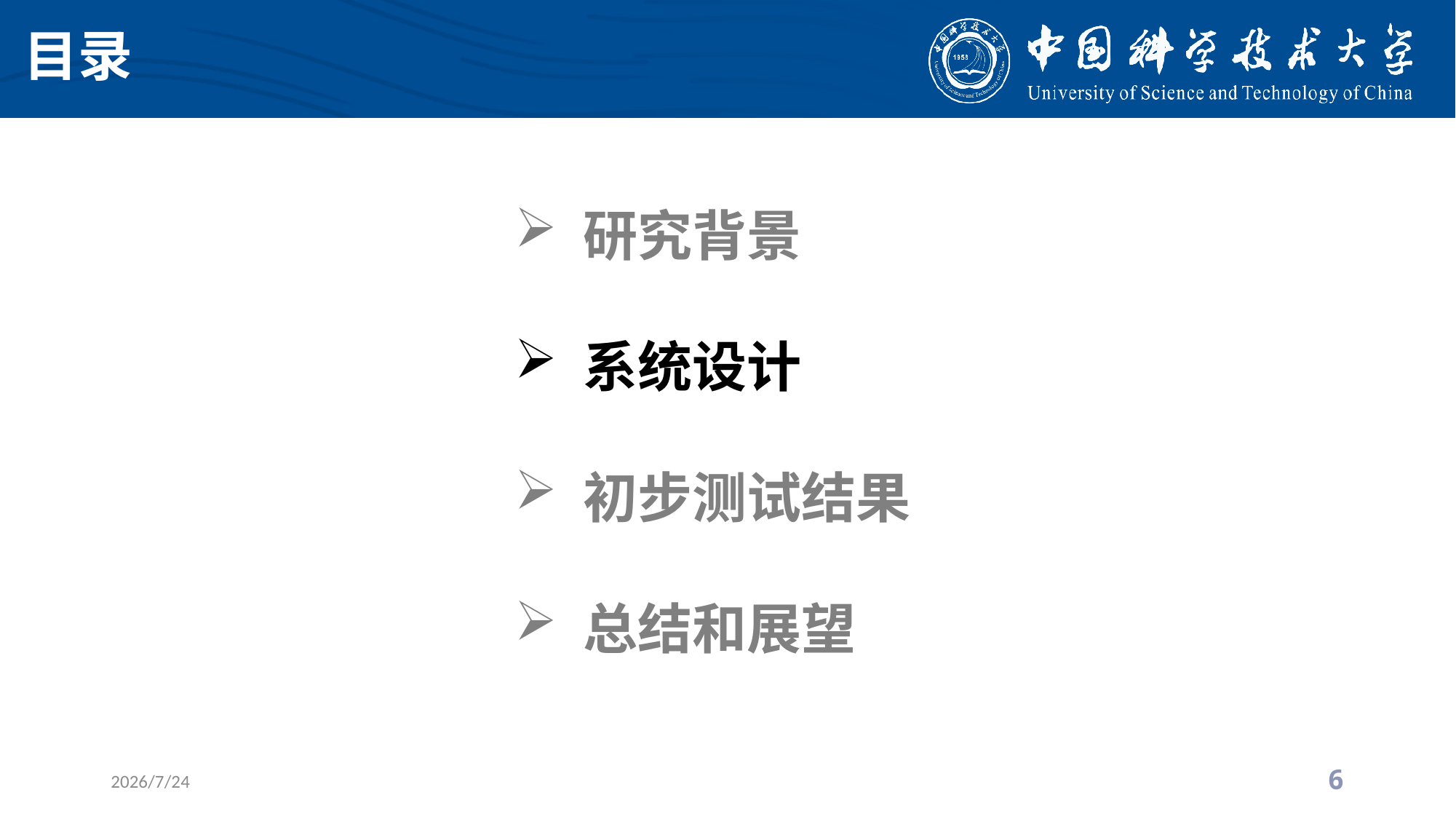

# 目录
研究背景
系统设计
初步测试结果
总结和展望
2026/7/24
6